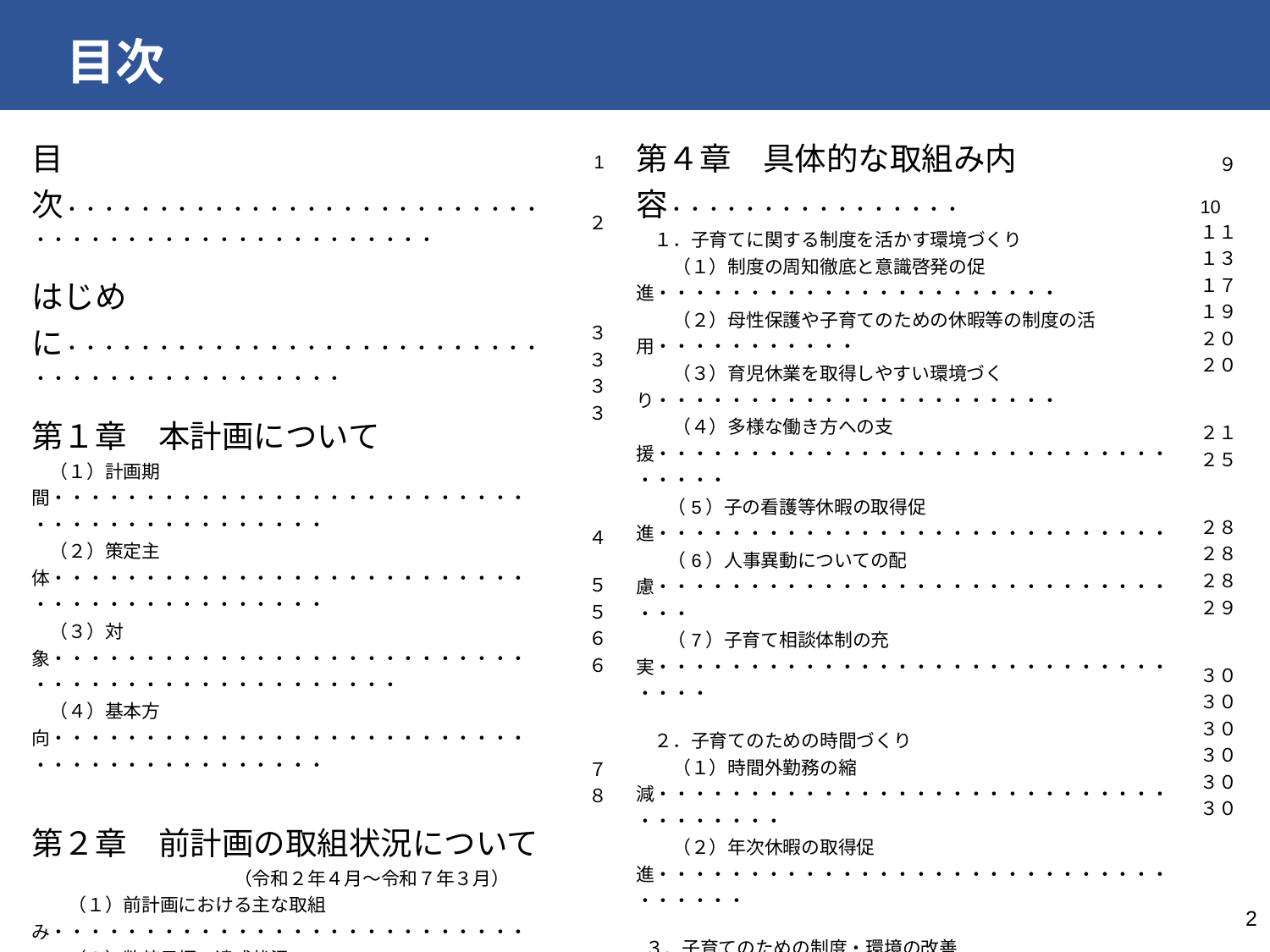

目次
| 目次・・・・・・・・・・・・・・・・・・・・・・・・・・・・・・・・・・・・・・・・・・・・・・・・ はじめに・・・・・・・・・・・・・・・・・・・・・・・・・・・・・・・・・・・・・・・・・・・ 第１章　本計画について 　（１）計画期間・・・・・・・・・・・・・・・・・・・・・・・・・・・・・・・・・・・・・・・・・・　　 　（２）策定主体・・・・・・・・・・・・・・・・・・・・・・・・・・・・・・・・・・・・・・・・・・ 　　 　（３）対象・・・・・・・・・・・・・・・・・・・・・・・・・・・・・・・・・・・・・・・・・・・・・・ 　（４）基本方向・・・・・・・・・・・・・・・・・・・・・・・・・・・・・・・・・・・・・・・・・・ 第２章　前計画の取組状況について 　　　　　　　　　　　（令和２年４月～令和７年３月） 　　（１）前計画における主な取組み・・・・・・・・・・・・・・・・・・・・・・・・・・ 　　（２）数値目標の達成状況 　　　　（ア）男性職員の「育児参加休暇」取得率・・・・・・・・・・・・・・・・ 　　　　（イ）男性職員の「育児休業」取得率・・・・・・・・・・・・・・・・・・・・ 　　　　（ウ）職員１人あたりの年次休暇の平均取得日数・・・・・・・・・・ 　　（参考）職員１人１月あたりの時間外勤務の平均時間数・・・・・・・ 第３章　改定方針と数値目標について 　　（１）改定方針・・・・・・・・・・・・・・・・・・・・・・・・・・・・・・・・・・・・・・・・・ 　　（２）数値目標・・・・・・・・・・・・・・・・・・・・・・・・・・・・・・・・・・・・・・・・・ | 1 　２　 　３ 　３ 　３ 　３ 　４ 　５ 　５ 　６ 　６ 　７ 　８ | 第４章　具体的な取組み内容・・・・・・・・・・・・・・・・ 　１．子育てに関する制度を活かす環境づくり 　　（１）制度の周知徹底と意識啓発の促進・・・・・・・・・・・・・・・・・・・・・・ 　　（２）母性保護や子育てのための休暇等の制度の活用・・・・・・・・・・・ 　　（３）育児休業を取得しやすい環境づくり・・・・・・・・・・・・・・・・・・・・・・ 　　（４）多様な働き方への支援・・・・・・・・・・・・・・・・・・・・・・・・・・・・・・・・・ 　 （5）子の看護等休暇の取得促進・・・・・・・・・・・・・・・・・・・・・・・・・・・・ 　（6）人事異動についての配慮・・・・・・・・・・・・・・・・・・・・・・・・・・・・・・・ 　 （7）子育て相談体制の充実・・・・・・・・・・・・・・・・・・・・・・・・・・・・・・・・ 　２．子育てのための時間づくり 　　（１）時間外勤務の縮減・・・・・・・・・・・・・・・・・・・・・・・・・・・・・・・・・・・・ 　　（２）年次休暇の取得促進・・・・・・・・・・・・・・・・・・・・・・・・・・・・・・・・・・ ３．子育てのための制度・環境の改善 　　（１）子育てのための休暇、休業制度の改善・・・・・・・・・・・・・・・・・・・・ 　　（２）勤務時間の柔軟な運用・・・・・・・・・・・・・・・・・・・・・・・・・・・・・・・・ 　　（３）人事評価への反映・・・・・・・・・・・・・・・・・・・・・・・・・・・・・・・・・・・・ 　　（４）テレワーク等の推進・・・・・・・・・・・・・・・・・・・・・・・・・・・・・・・・・・・・ 　４．その他 　　（１）子育てバリアフリーの促進・・・・・・・・・・・・・・・・・・・・・・・・・・・・・・ 　　（２）子ども・子育てに関する職員の地域活動への貢献・・・・・・・・・・・ 　　（３）子どもと触れ合う機会の充実・・・・・・・・・・・・・・・・・・・・・・・・・・・・ 　　（４）学習機会の提供等による家庭の教育力の向上・・・・・・・・・・・・・ 　　（５）ひとり親家庭の親等の雇入れ・・・・・・・・・・・・・・・・・・・・・・・・・・・ 　　（６）非常勤職員の育児休業等・・・・・・・・・・・・・・・・・・・・・・・・・・・・・・ | ９ 10 １１ １３ １７ １９ ２０ ２０ ２１ ２５ ２８ ２８ ２８ ２９ ３０ ３０ ３０ ３０ ３０ ３０ |
| --- | --- | --- | --- |
|  |  |  |  |
2